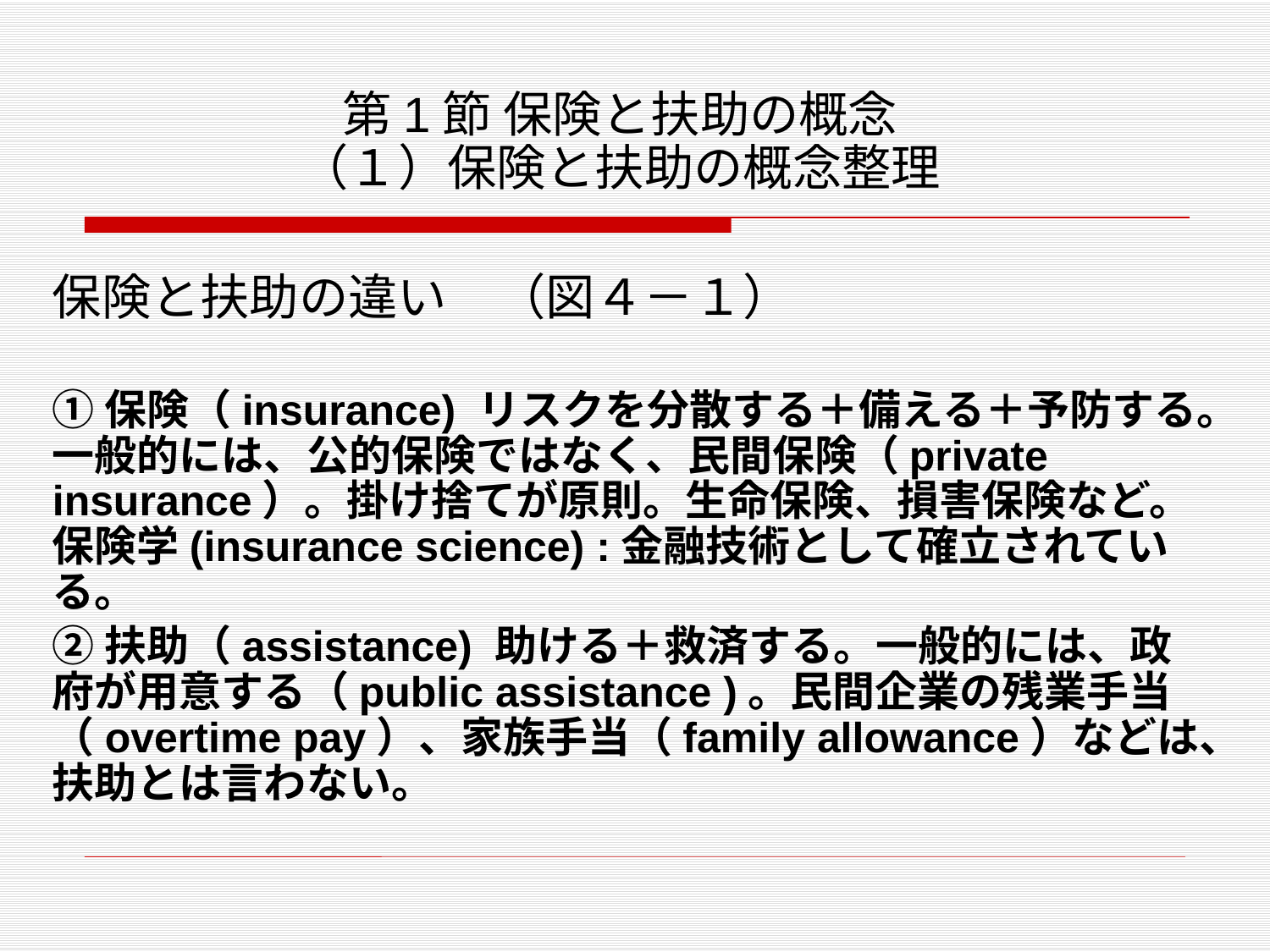

# 第1節 保険と扶助の概念 （１）保険と扶助の概念整理
保険と扶助の違い　（図４－１）

①保険（insurance) リスクを分散する＋備える＋予防する。一般的には、公的保険ではなく、民間保険（private  insurance）。掛け捨てが原則。生命保険、損害保険など。保険学(insurance science) :金融技術として確立されている。
②扶助（assistance) 助ける＋救済する。一般的には、政府が用意する（public assistance )。民間企業の残業手当（overtime pay）、家族手当（family allowance）などは、扶助とは言わない。